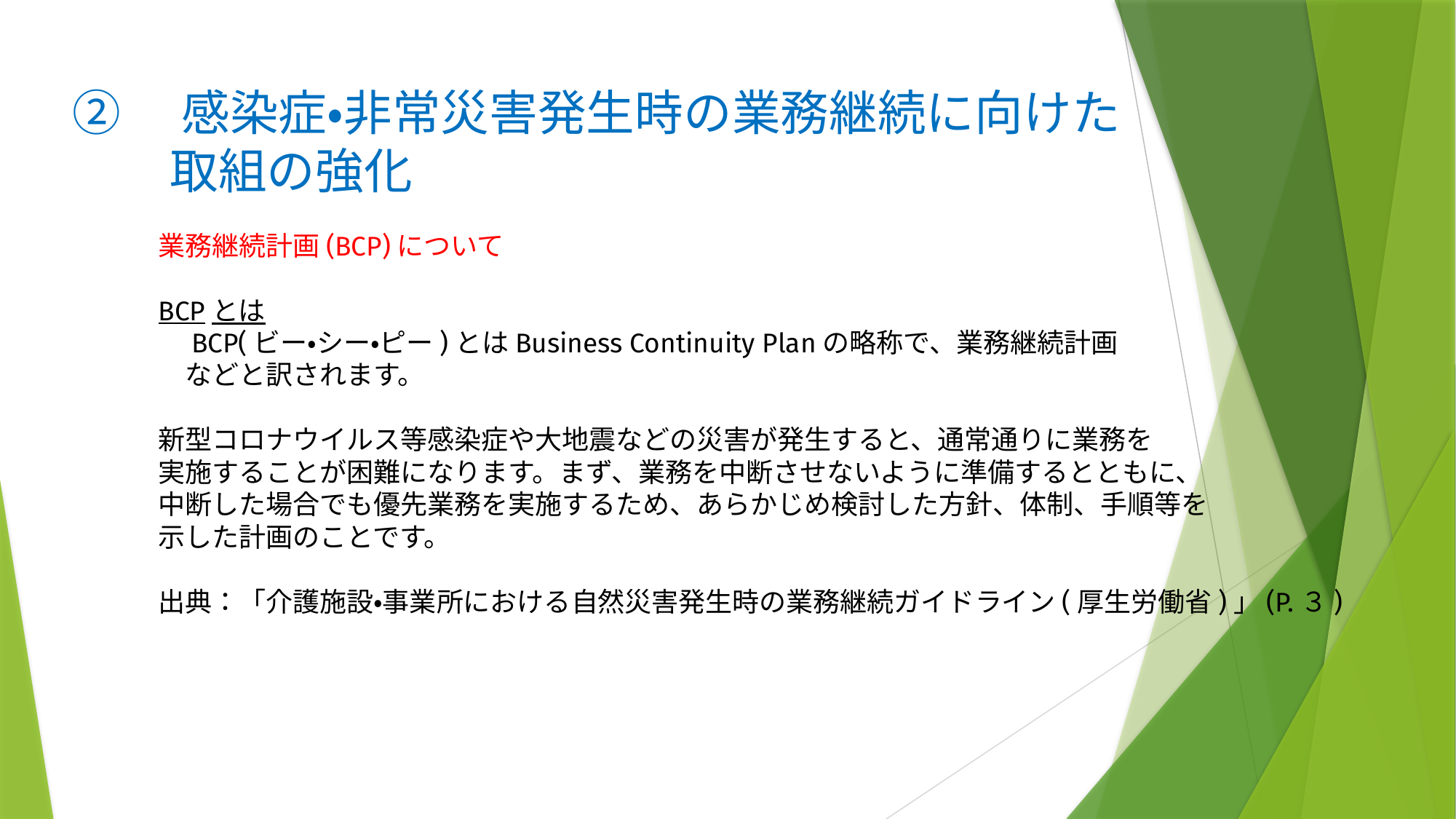

②　感染症・非常災害発生時の業務継続に向けた
　　取組の強化
# 業務継続計画(BCP)について   BCPとは 　BCP(ビー・シー・ピー)とはBusiness Continuity Planの略称で、業務継続計画 　などと訳されます。   新型コロナウイルス等感染症や大地震などの災害が発生すると、通常通りに業務を 実施することが困難になります。まず、業務を中断させないように準備するとともに、 中断した場合でも優先業務を実施するため、あらかじめ検討した方針、体制、手順等を 示した計画のことです。 　 出典：「介護施設・事業所における自然災害発生時の業務継続ガイドライン(厚生労働省)」(P.３)